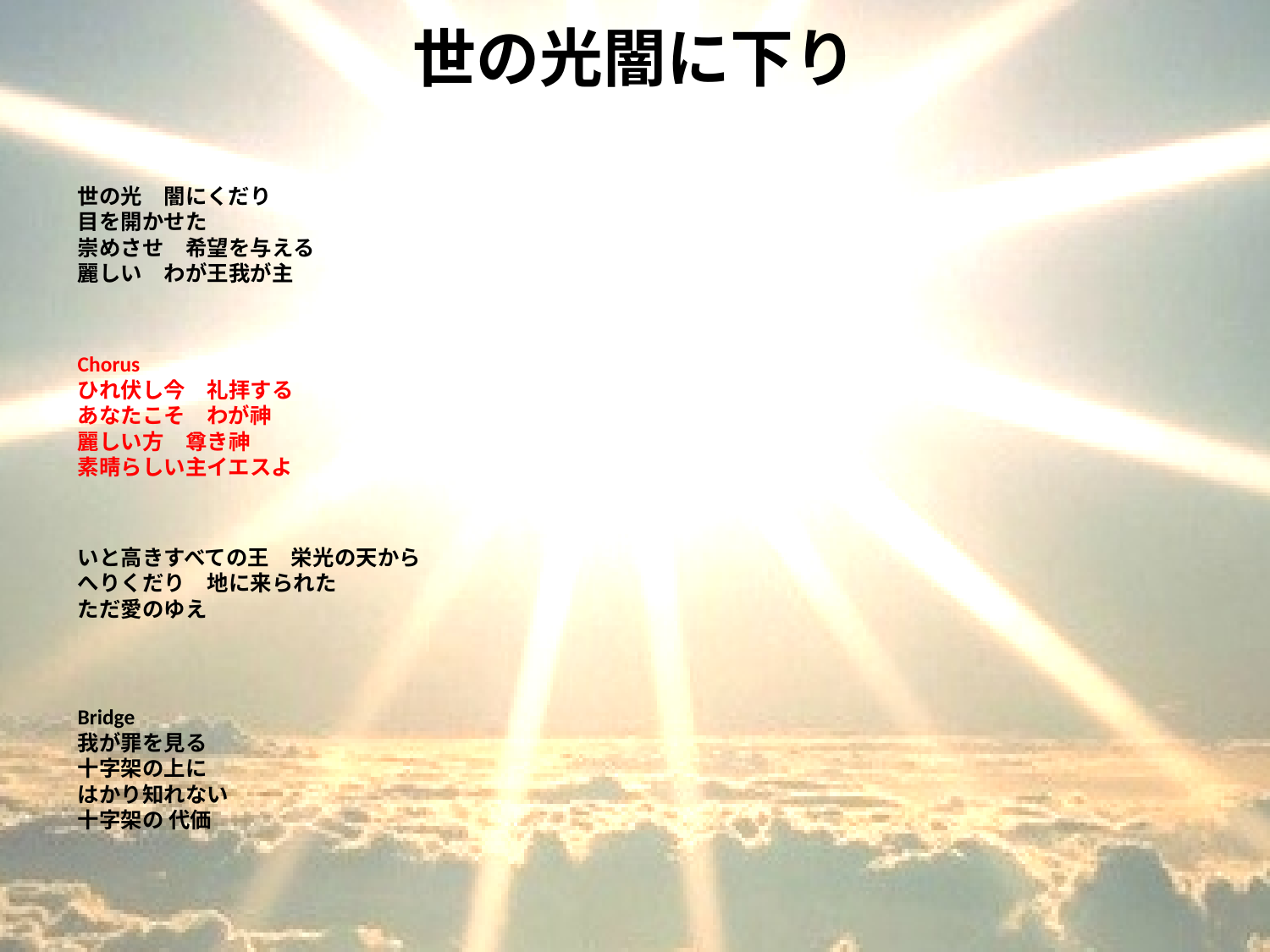

# 世の光闇に下り
世の光　闇にくだり
目を開かせた
崇めさせ　希望を与える
麗しい　わが王我が主

Chorus
ひれ伏し今　礼拝する
あなたこそ　わが神
麗しい方　尊き神
素晴らしい主イエスよ

いと高きすべての王　栄光の天から
へりくだり　地に来られた
ただ愛のゆえ
Bridge
我が罪を見る
十字架の上に
はかり知れない
十字架の 代価